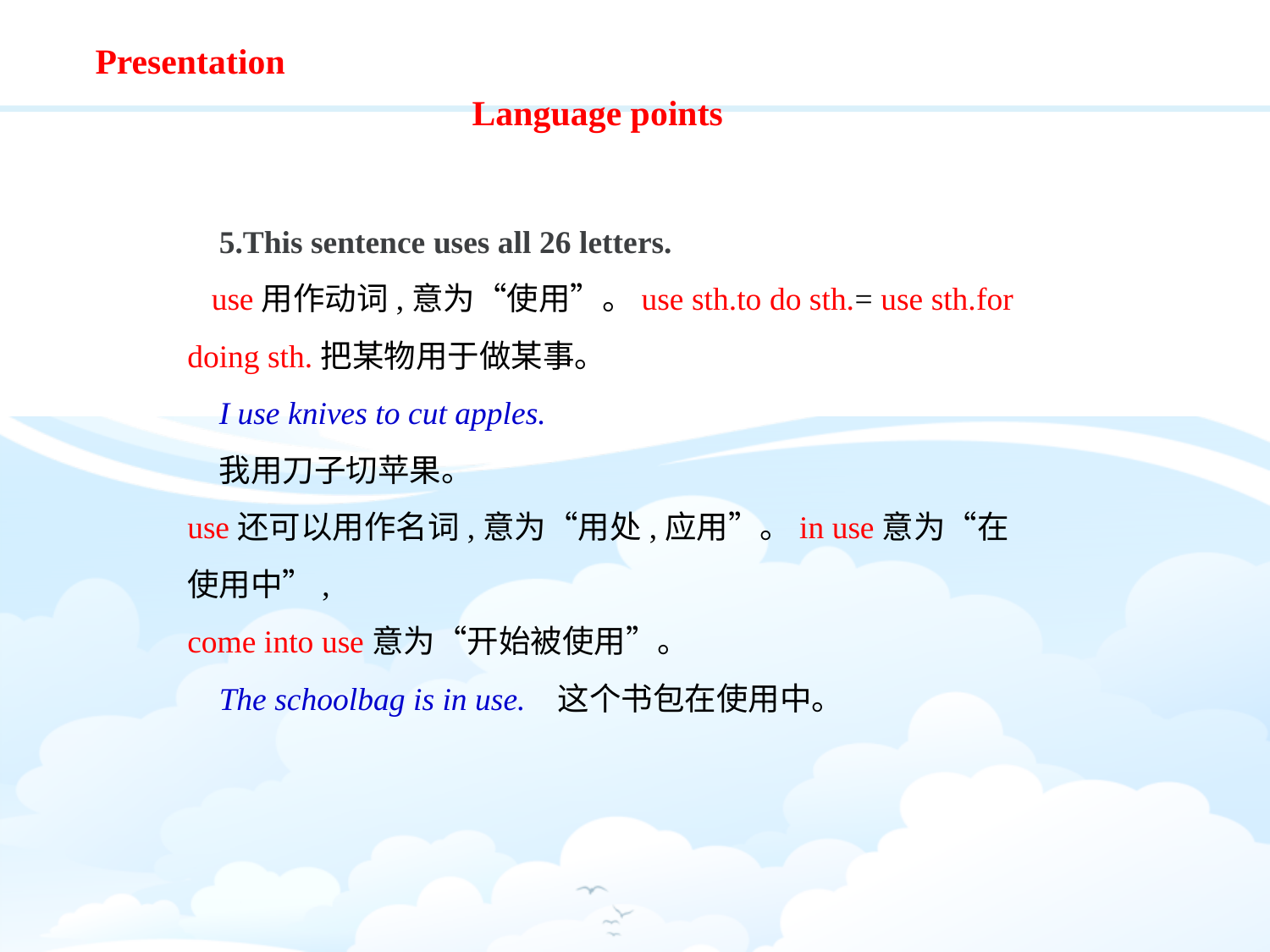

Presentation
Language points
5.This sentence uses all 26 letters.
   use用作动词,意为“使用”。use sth.to do sth.= use sth.for doing sth.把某物用于做某事。
I use knives to cut apples.
我用刀子切苹果。
use还可以用作名词,意为“用处,应用”。in use意为“在使用中”,
come into use意为“开始被使用”。
The schoolbag is in use.   这个书包在使用中。